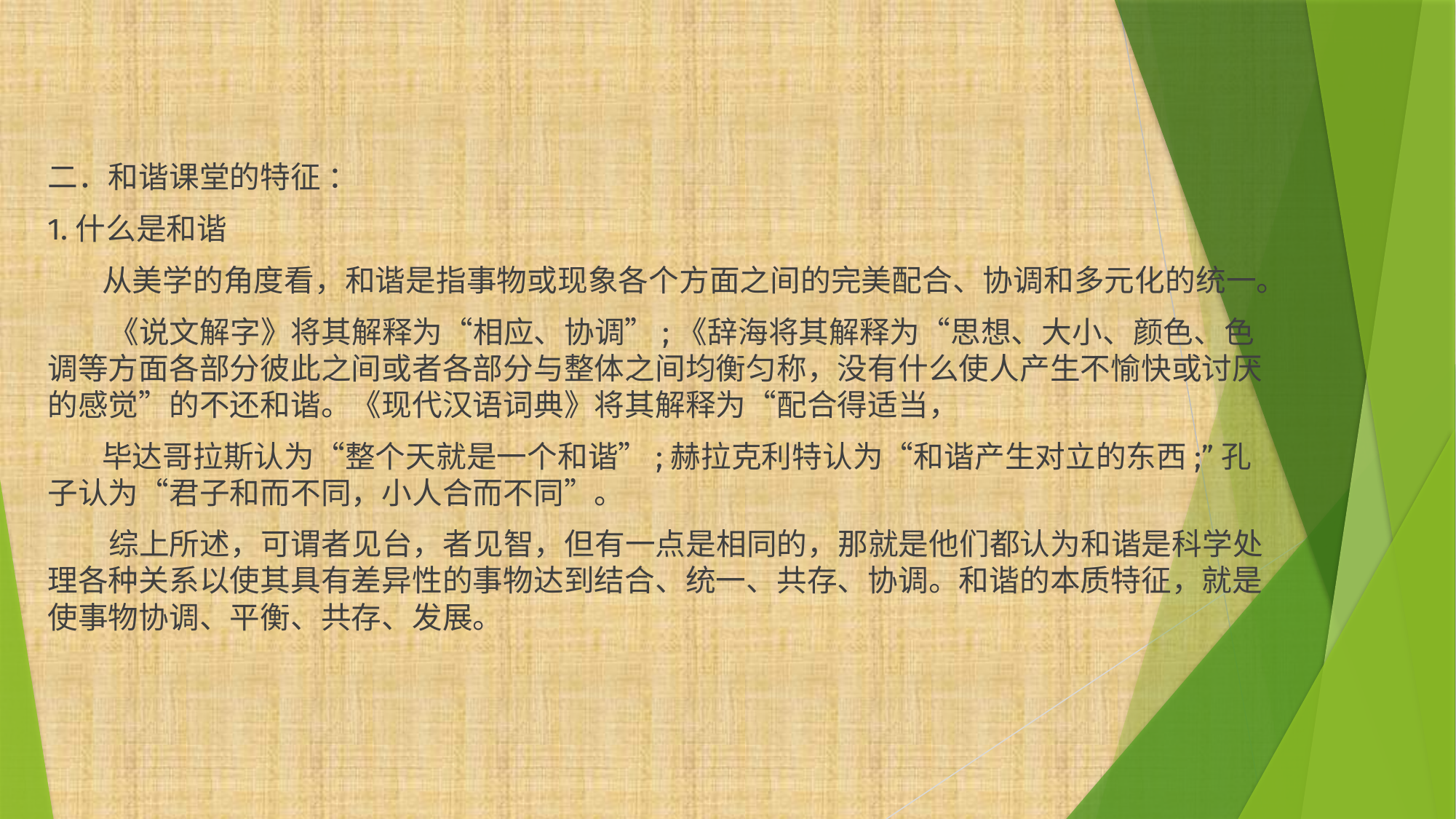

二．和谐课堂的特征 ：
1.什么是和谐
       从美学的角度看，和谐是指事物或现象各个方面之间的完美配合、协调和多元化的统一。
        《说文解字》将其解释为“相应、协调”;《辞海将其解释为“思想、大小、颜色、色调等方面各部分彼此之间或者各部分与整体之间均衡匀称，没有什么使人产生不愉快或讨厌的感觉”的不还和谐。《现代汉语词典》将其解释为“配合得适当，
       毕达哥拉斯认为“整个天就是一个和谐”;赫拉克利特认为“和谐产生对立的东西;”孔子认为“君子和而不同，小人合而不同”。
        综上所述，可谓者见台，者见智，但有一点是相同的，那就是他们都认为和谐是科学处理各种关系以使其具有差异性的事物达到结合、统一、共存、协调。和谐的本质特征，就是使事物协调、平衡、共存、发展。